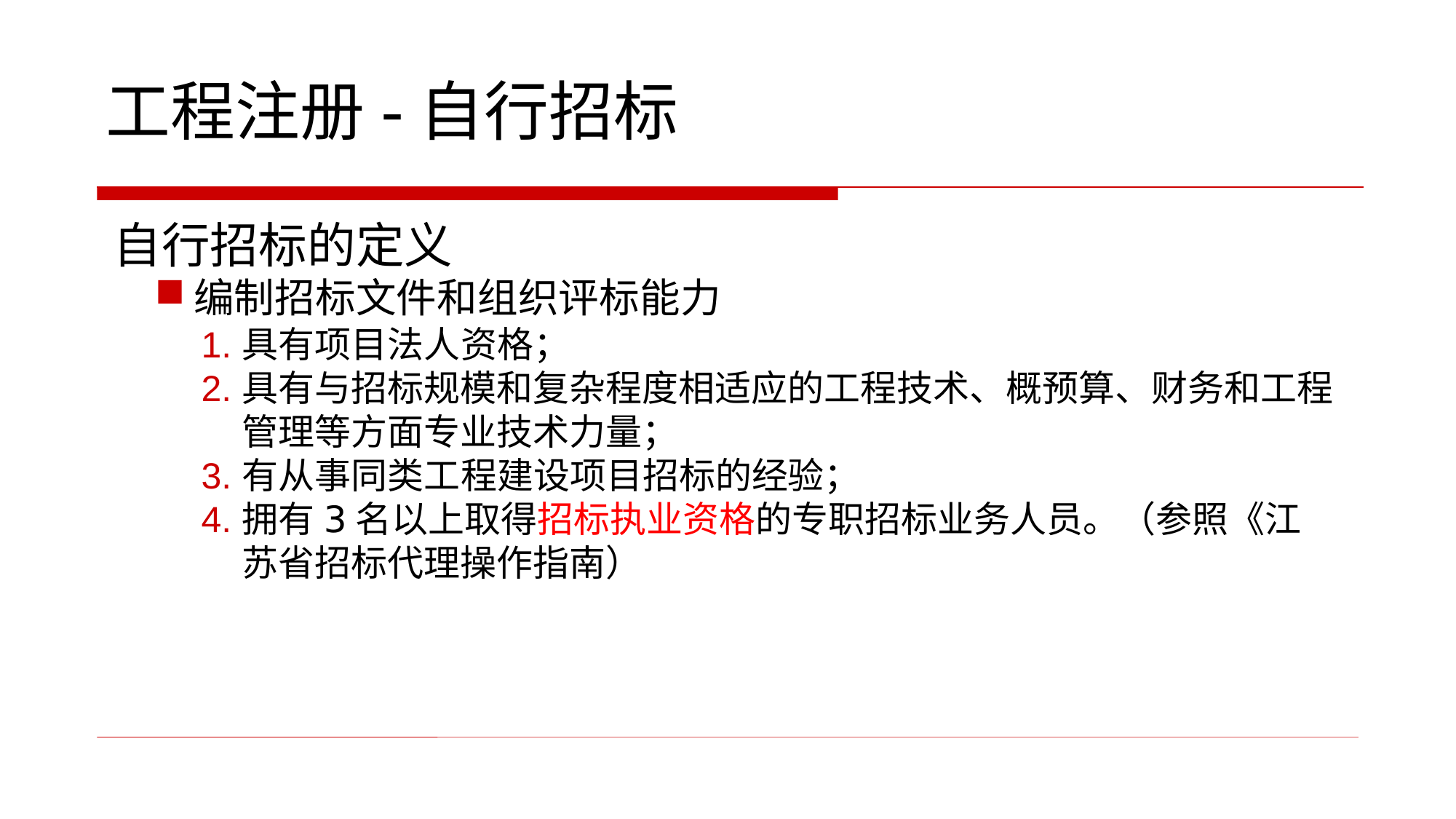

工程注册-自行招标
 自行招标的定义
编制招标文件和组织评标能力
具有项目法人资格；
具有与招标规模和复杂程度相适应的工程技术、概预算、财务和工程管理等方面专业技术力量；
有从事同类工程建设项目招标的经验；
拥有3名以上取得招标执业资格的专职招标业务人员。（参照《江苏省招标代理操作指南）